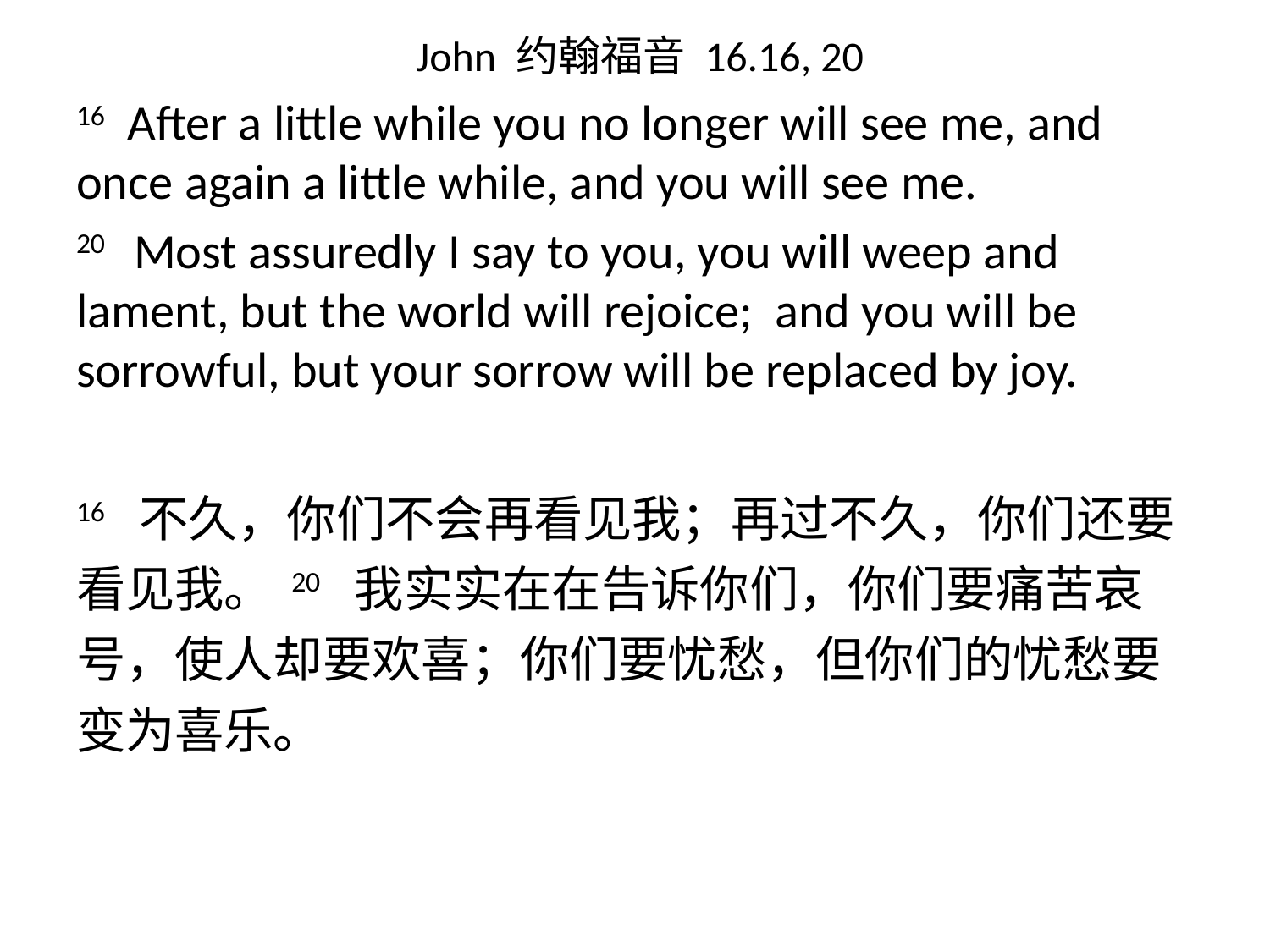

# John 约翰福音 16.16, 20
16  After a little while you no longer will see me, and once again a little while, and you will see me.
20   Most assuredly I say to you, you will weep and lament, but the world will rejoice;  and you will be sorrowful, but your sorrow will be replaced by joy.

16  不久，你们不会再看见我；再过不久，你们还要看见我。 20  我实实在在告诉你们，你们要痛苦哀号，使人却要欢喜；你们要忧愁，但你们的忧愁要变为喜乐。